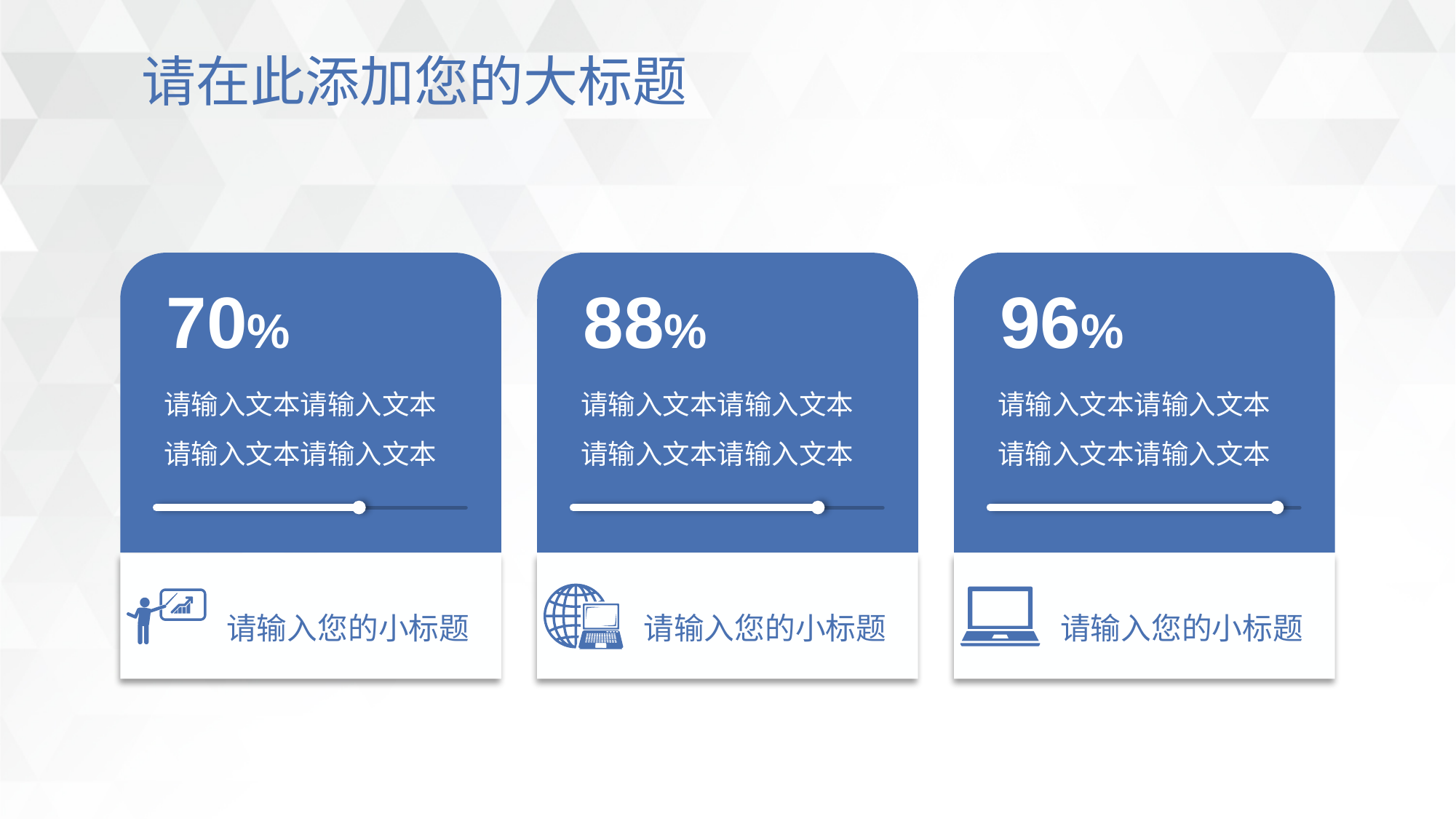

# 请在此添加您的大标题

70%
88%
96%
请输入文本请输入文本请输入文本请输入文本
请输入文本请输入文本请输入文本请输入文本
请输入文本请输入文本请输入文本请输入文本

请输入您的小标题
请输入您的小标题
请输入您的小标题